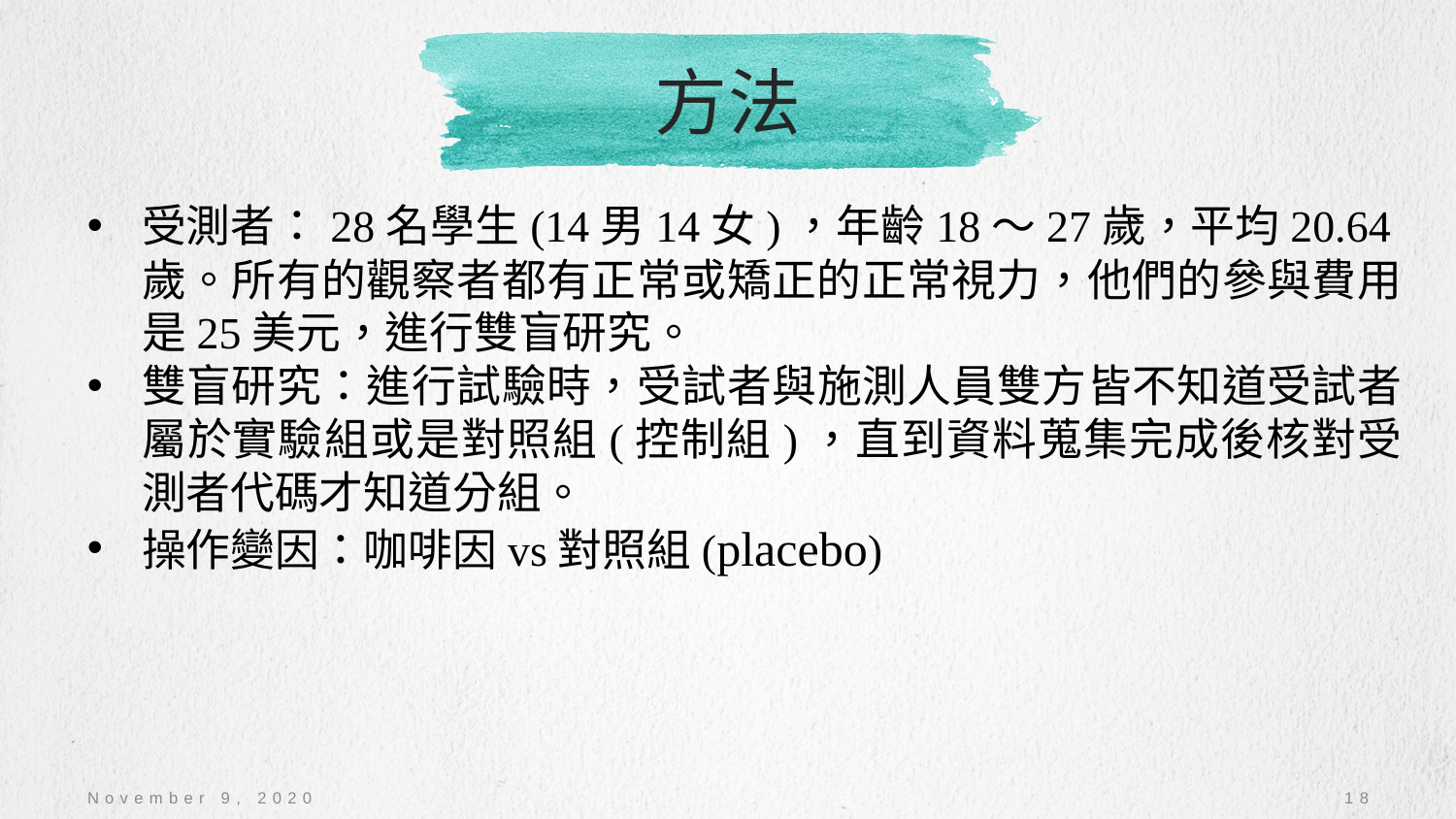

# 方法
受測者：28名學生(14男14女)，年齡18～27歲，平均20.64歲。所有的觀察者都有正常或矯正的正常視力，他們的參與費用是25美元，進行雙盲研究。
雙盲研究：進行試驗時，受試者與施測人員雙方皆不知道受試者屬於實驗組或是對照組(控制組)，直到資料蒐集完成後核對受測者代碼才知道分組。
操作變因：咖啡因vs對照組(placebo)
November 9, 2020
18